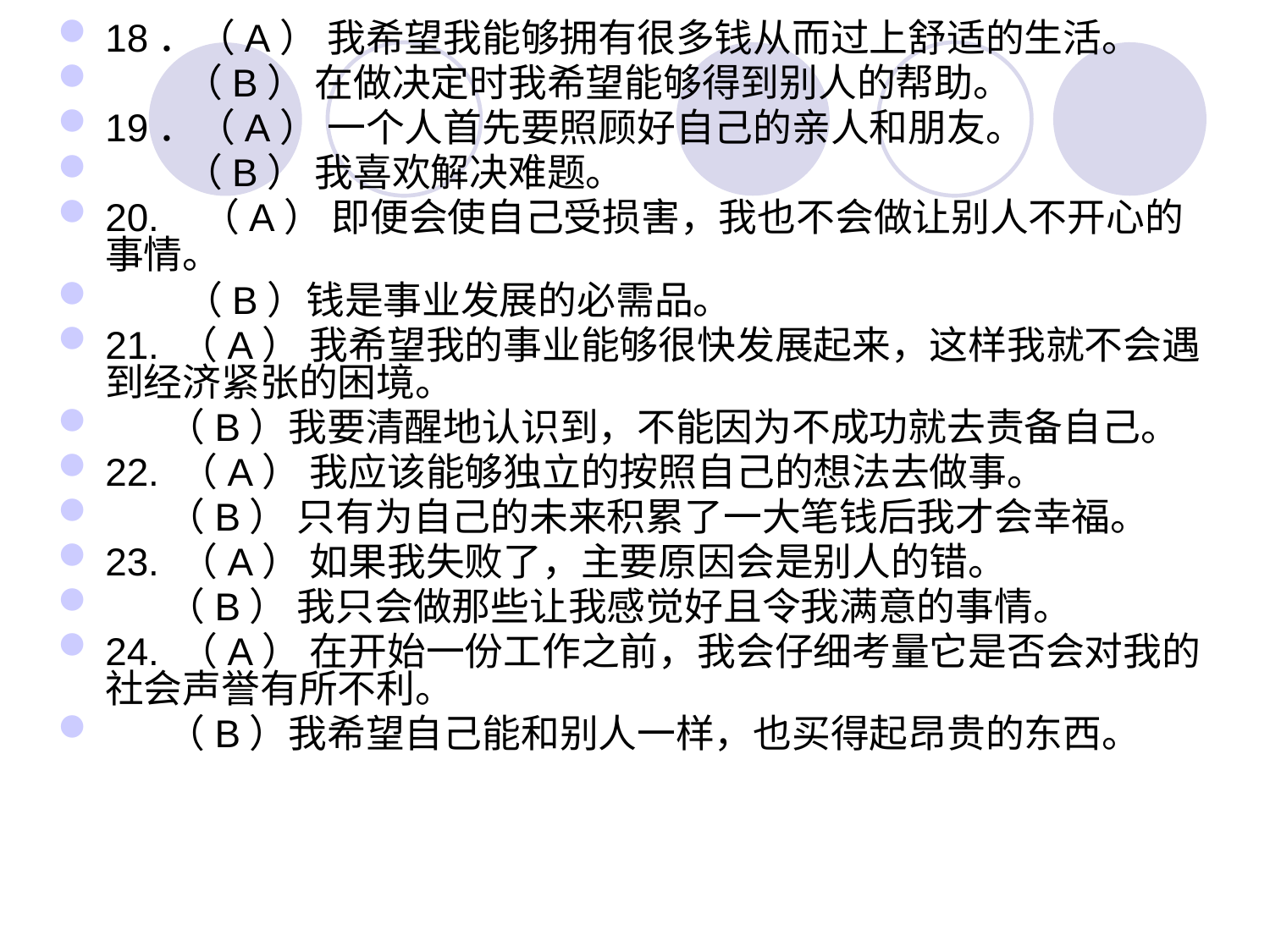

18．（A） 我希望我能够拥有很多钱从而过上舒适的生活。
        （B） 在做决定时我希望能够得到别人的帮助。
19．（A） 一个人首先要照顾好自己的亲人和朋友。
        （B） 我喜欢解决难题。
20.   （A） 即便会使自己受损害，我也不会做让别人不开心的事情。
        （B）钱是事业发展的必需品。
21. （A） 我希望我的事业能够很快发展起来，这样我就不会遇到经济紧张的困境。
      （B）我要清醒地认识到，不能因为不成功就去责备自己。
22. （A） 我应该能够独立的按照自己的想法去做事。
      （B） 只有为自己的未来积累了一大笔钱后我才会幸福。
23. （A） 如果我失败了，主要原因会是别人的错。
      （B） 我只会做那些让我感觉好且令我满意的事情。
24. （A） 在开始一份工作之前，我会仔细考量它是否会对我的社会声誉有所不利。
      （B）我希望自己能和别人一样，也买得起昂贵的东西。